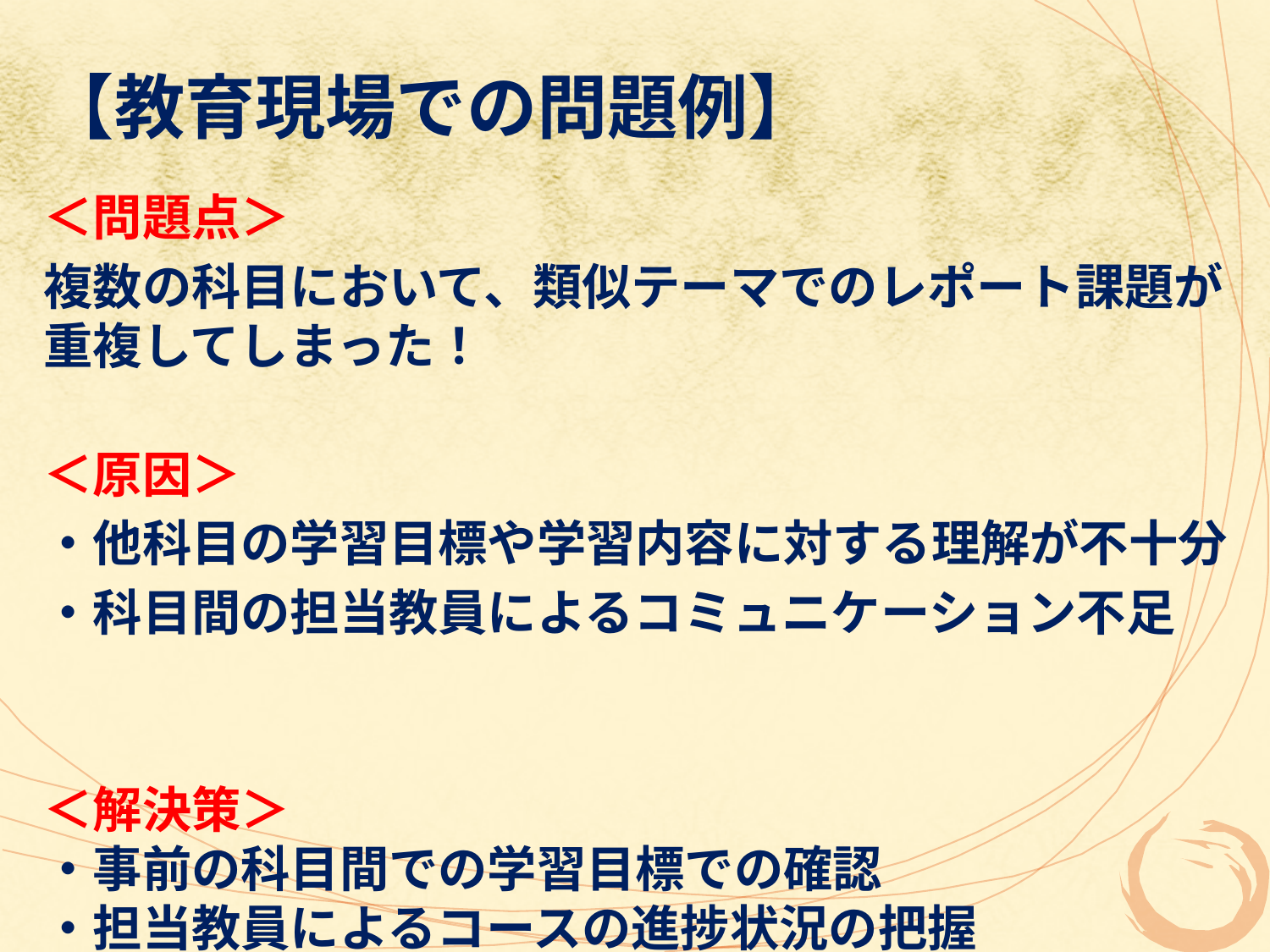

【教育現場での問題例】

＜問題点＞
複数の科目において、類似テーマでのレポート課題が重複してしまった！
＜原因＞
・他科目の学習目標や学習内容に対する理解が不十分
・科目間の担当教員によるコミュニケーション不足

＜解決策＞
・事前の科目間での学習目標での確認
・担当教員によるコースの進捗状況の把握